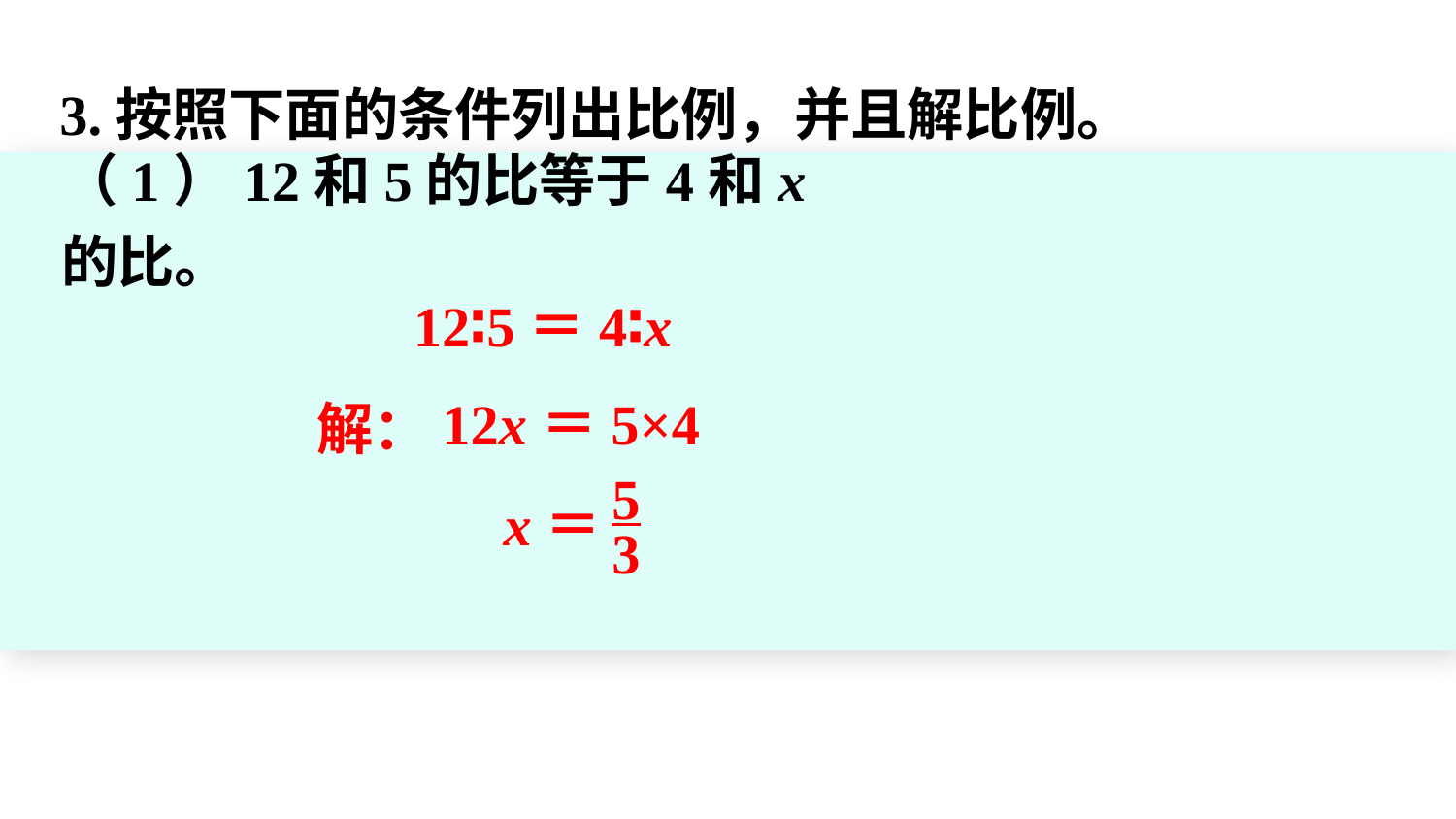

3.按照下面的条件列出比例，并且解比例。
（1）12和5的比等于4和x的比。
12∶5＝4∶x
  12x＝5×4
解：
x＝
5
3